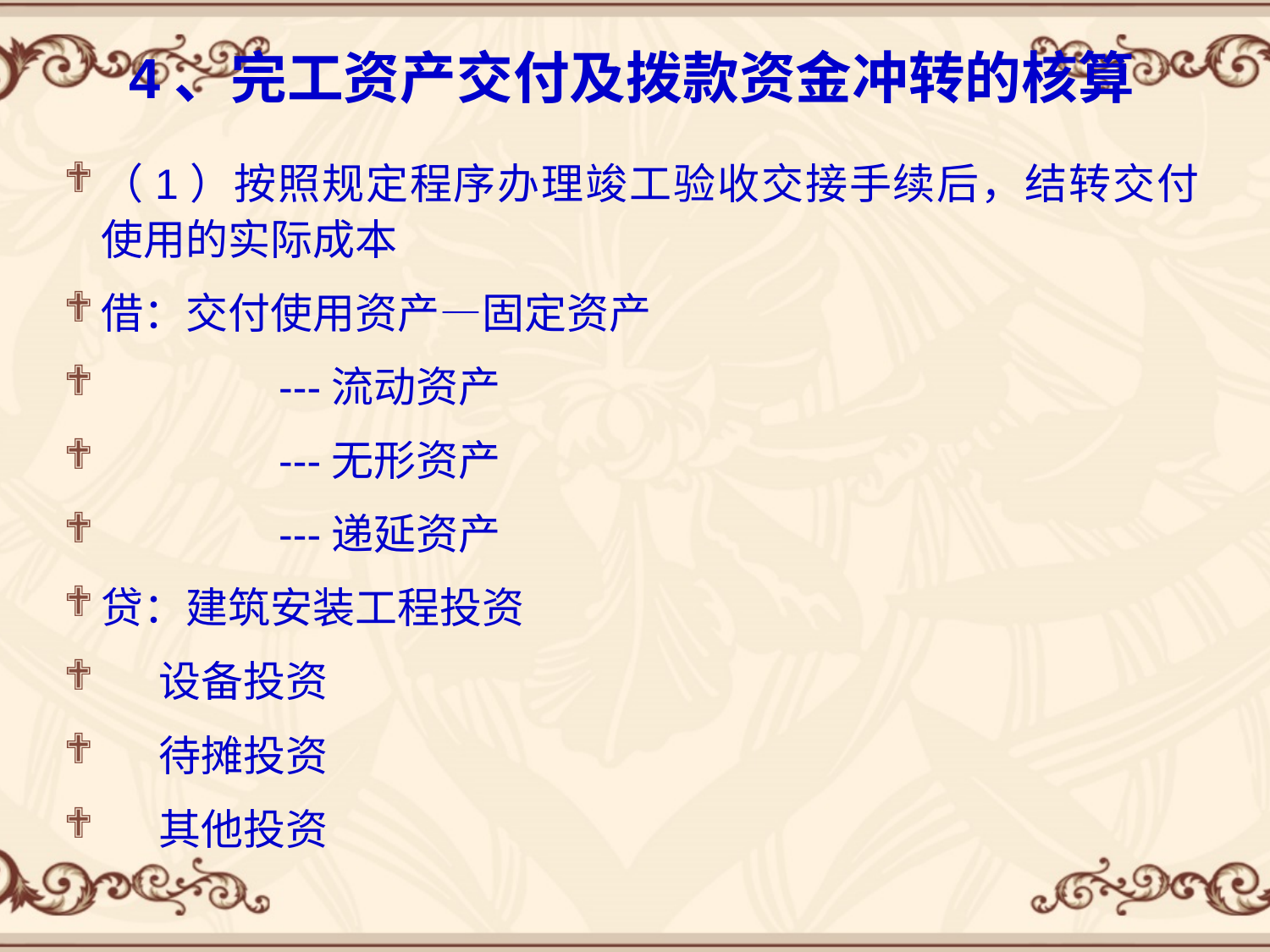

# 4、完工资产交付及拨款资金冲转的核算
（1）按照规定程序办理竣工验收交接手续后，结转交付使用的实际成本
借：交付使用资产—固定资产
               ---流动资产
               ---无形资产
               ---递延资产
贷：建筑安装工程投资
     设备投资
     待摊投资
     其他投资